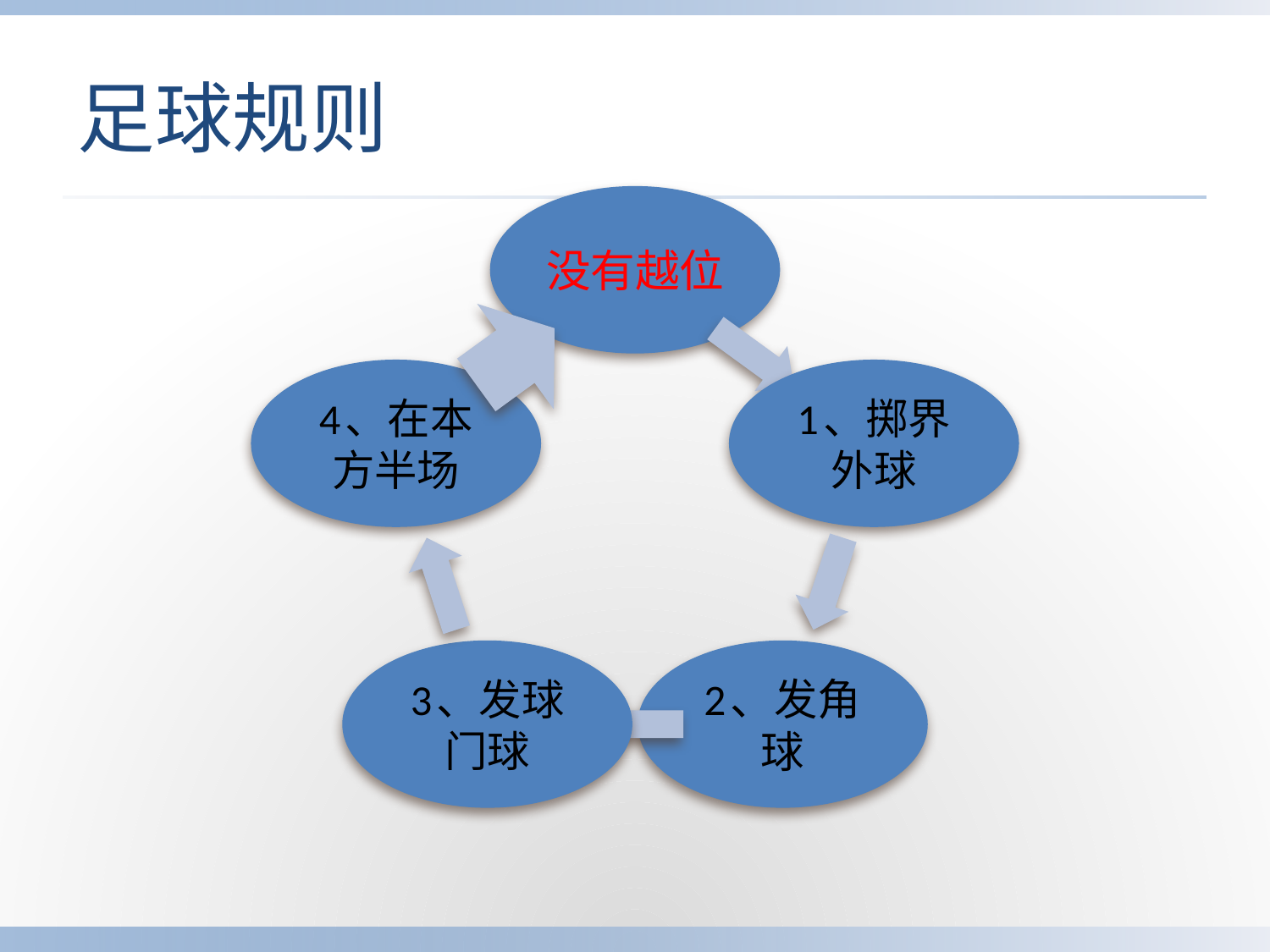

# 足球规则
没有越位
1、掷界外球
2、发角球
3、发球门球
4、在本方半场